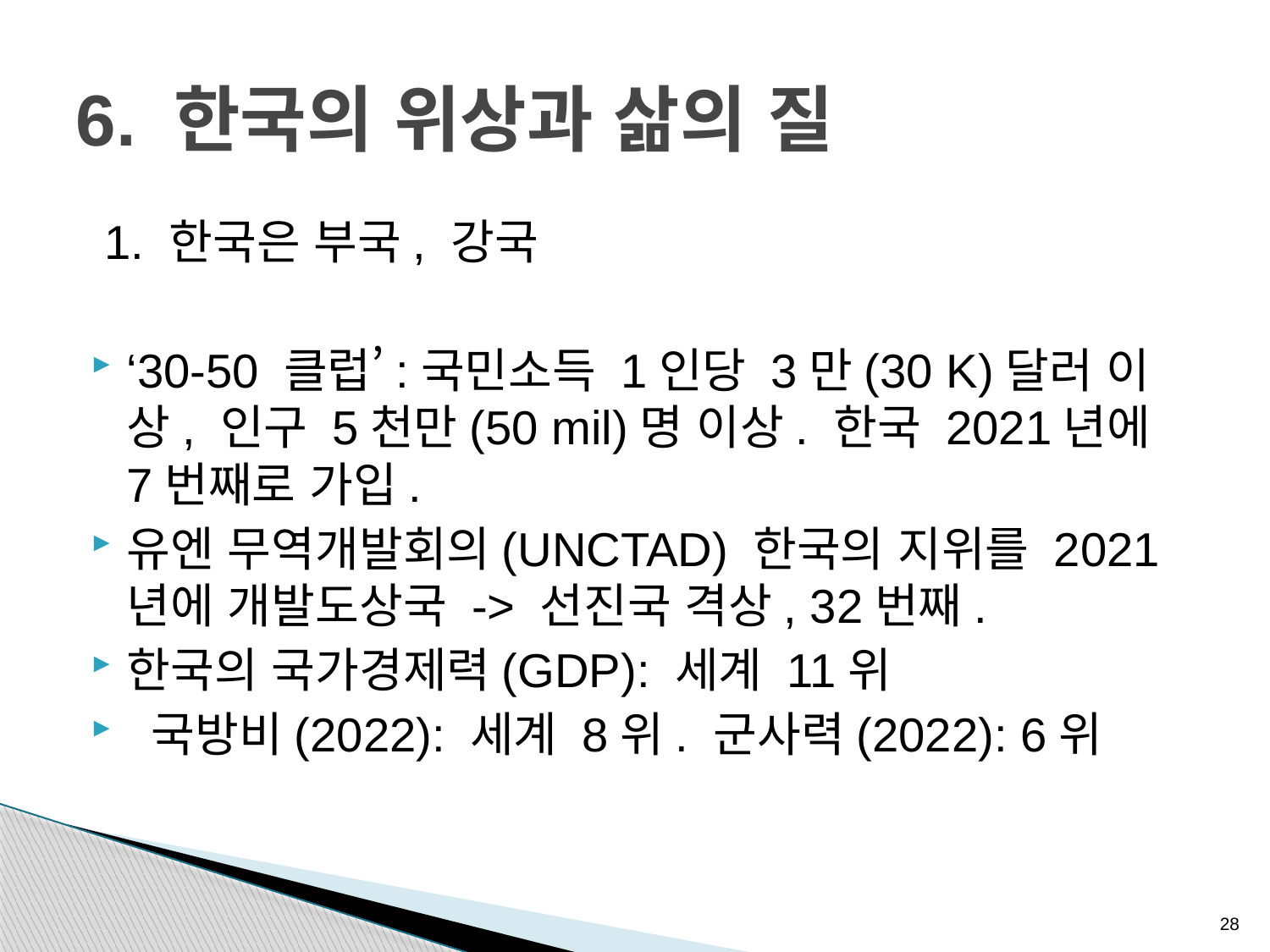

# 6. 한국의 위상과 삶의 질
 1. 한국은 부국, 강국

‘30-50 클럽’:국민소득 1인당 3만(30 K)달러 이상, 인구 5천만(50 mil)명 이상. 한국 2021년에 7번째로 가입.
유엔 무역개발회의(UNCTAD) 한국의 지위를 2021년에 개발도상국 -> 선진국 격상, 32번째.
한국의 국가경제력(GDP): 세계 11위
 국방비(2022): 세계 8위. 군사력(2022): 6위

28